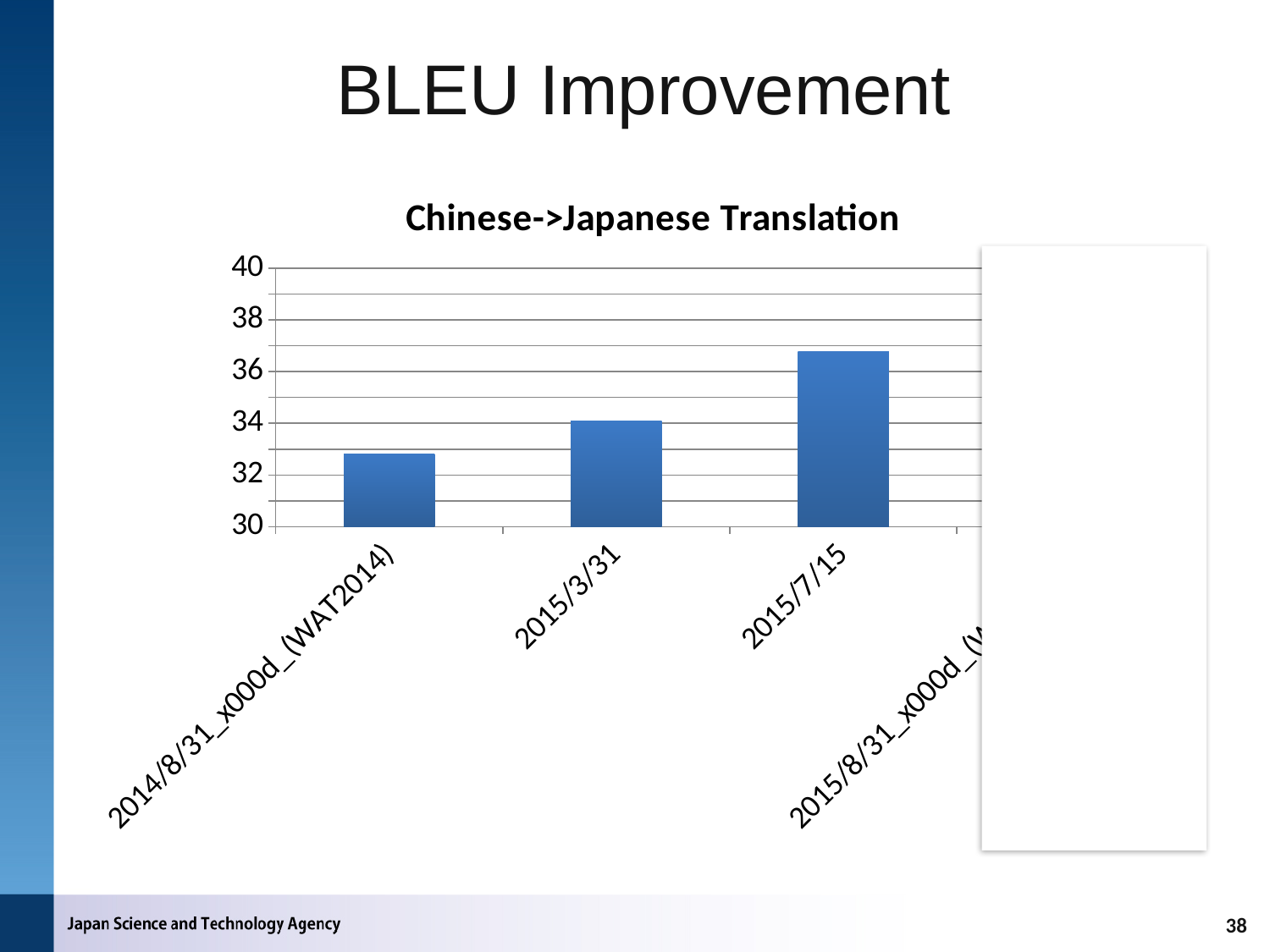

# BLEU Improvement

### Chart: Chinese->Japanese Translation

| Category | 系列 1 |
|---|---|
| 2014/8/31_x000d_(WAT2014) | 32.81 |
| 2015/3/31 | 34.08 |
| 2015/7/15 | 36.76 |
| 2015/8/31_x000d_(WAT2015) | 38.53 |
38